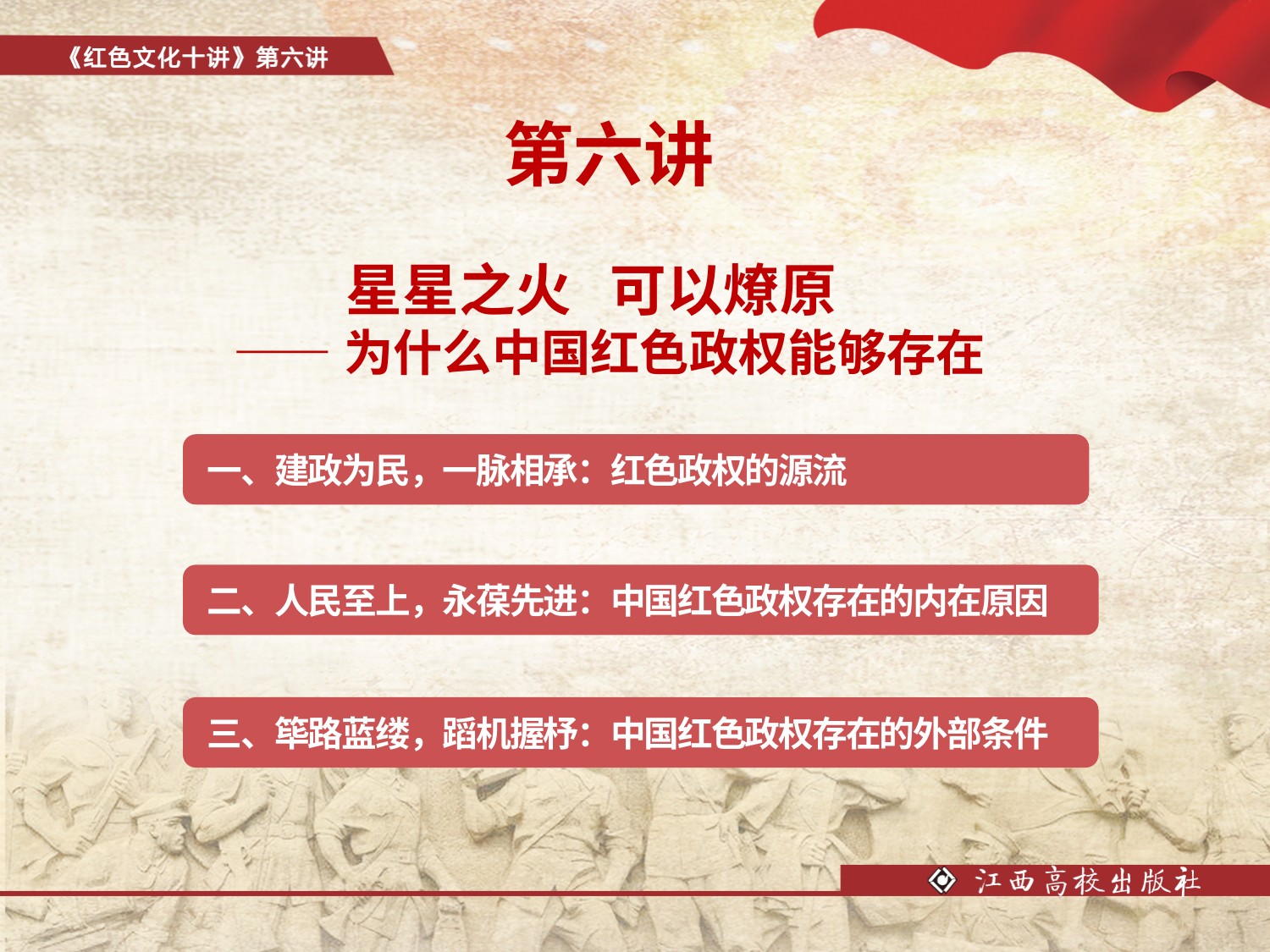

第六讲
            星星之火   可以燎原
     ——为什么中国红色政权能够存在

一、建政为民，一脉相承：红色政权的源流

二、人民至上，永葆先进：中国红色政权存在的内在原因

三、筚路蓝缕，蹈机握杼：中国红色政权存在的外部条件